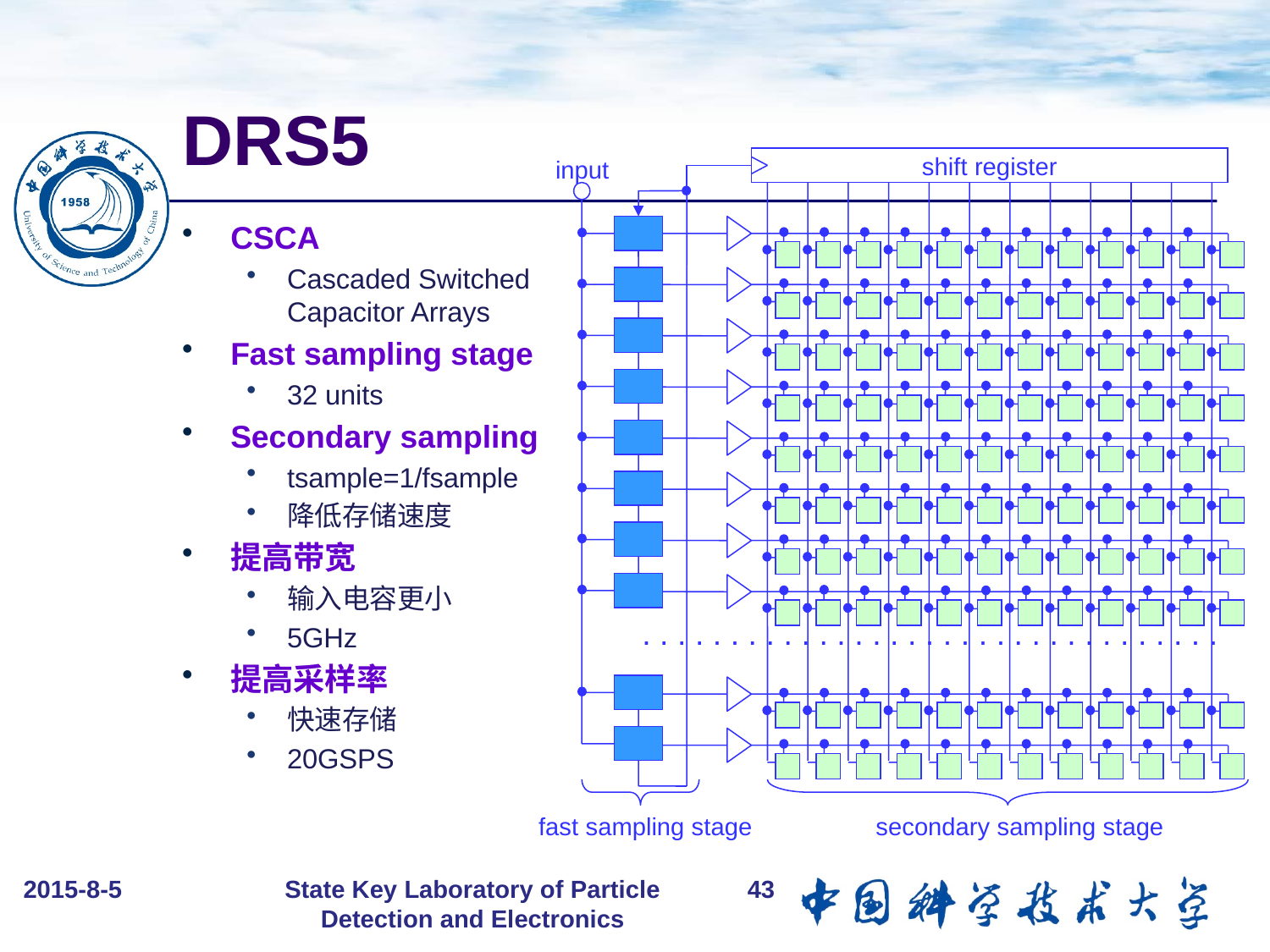

# DRS5
input
shift register

. . . . . . . . . . . . . . . . . . . . . . . . . . . . . . . . .

fast sampling stage
secondary sampling stage
CSCA
Cascaded Switched Capacitor Arrays
Fast sampling stage
32 units
Secondary sampling
tsample=1/fsample
降低存储速度
提高带宽
输入电容更小
5GHz
提高采样率
快速存储
20GSPS
2015-8-5
43
State Key Laboratory of Particle Detection and Electronics